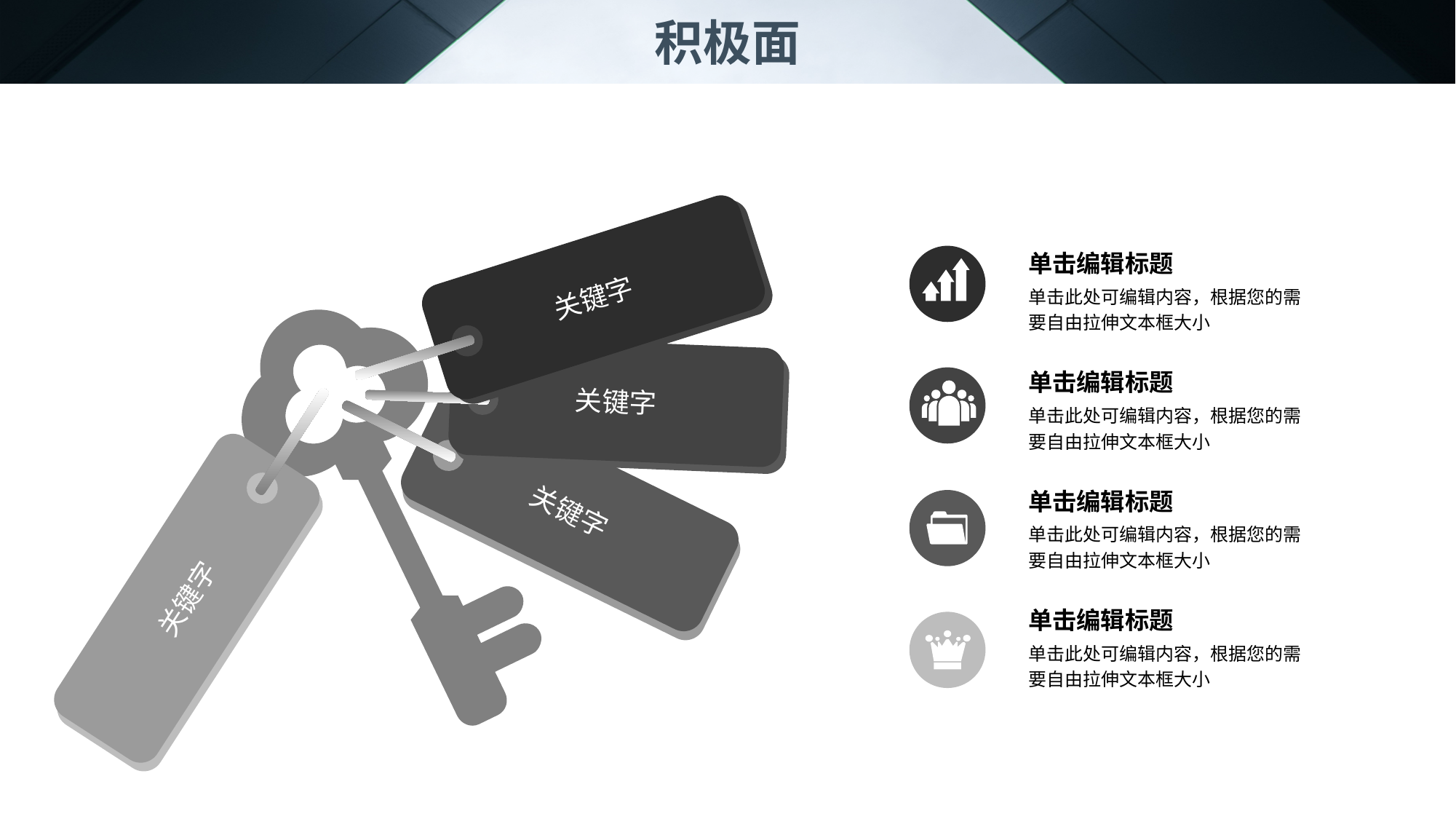

积极面
单击编辑标题
单击此处可编辑内容，根据您的需要自由拉伸文本框大小

关键字

关键字

单击编辑标题
单击此处可编辑内容，根据您的需要自由拉伸文本框大小

关键字

单击编辑标题
单击此处可编辑内容，根据您的需要自由拉伸文本框大小

关键字

单击编辑标题
单击此处可编辑内容，根据您的需要自由拉伸文本框大小